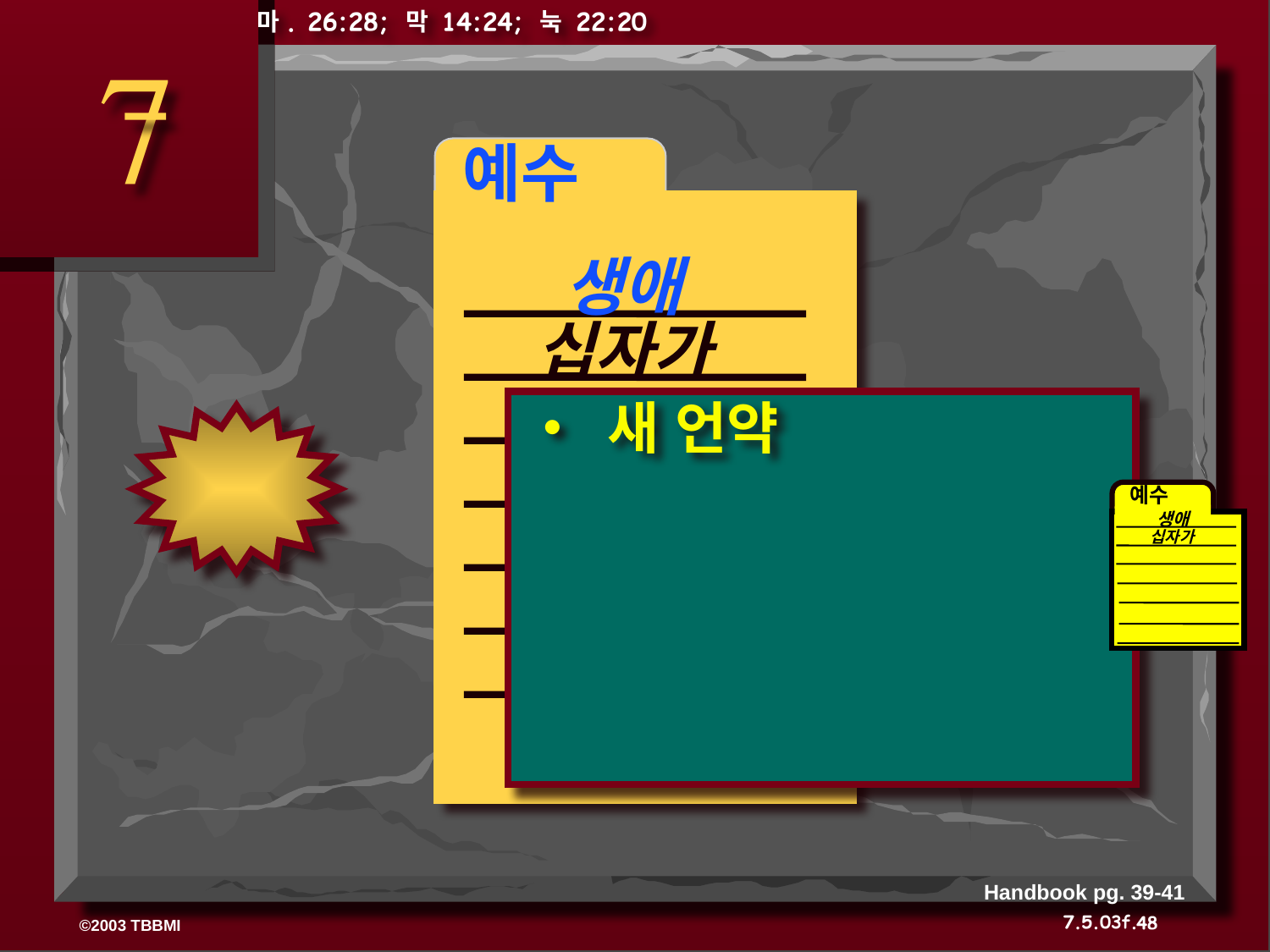

마. 26:28; 막 14:24; 눅 22:20

7

   예수

생애
십자가

• 새 언약

예수

생애

십자가

Handbook pg. 39-41
48